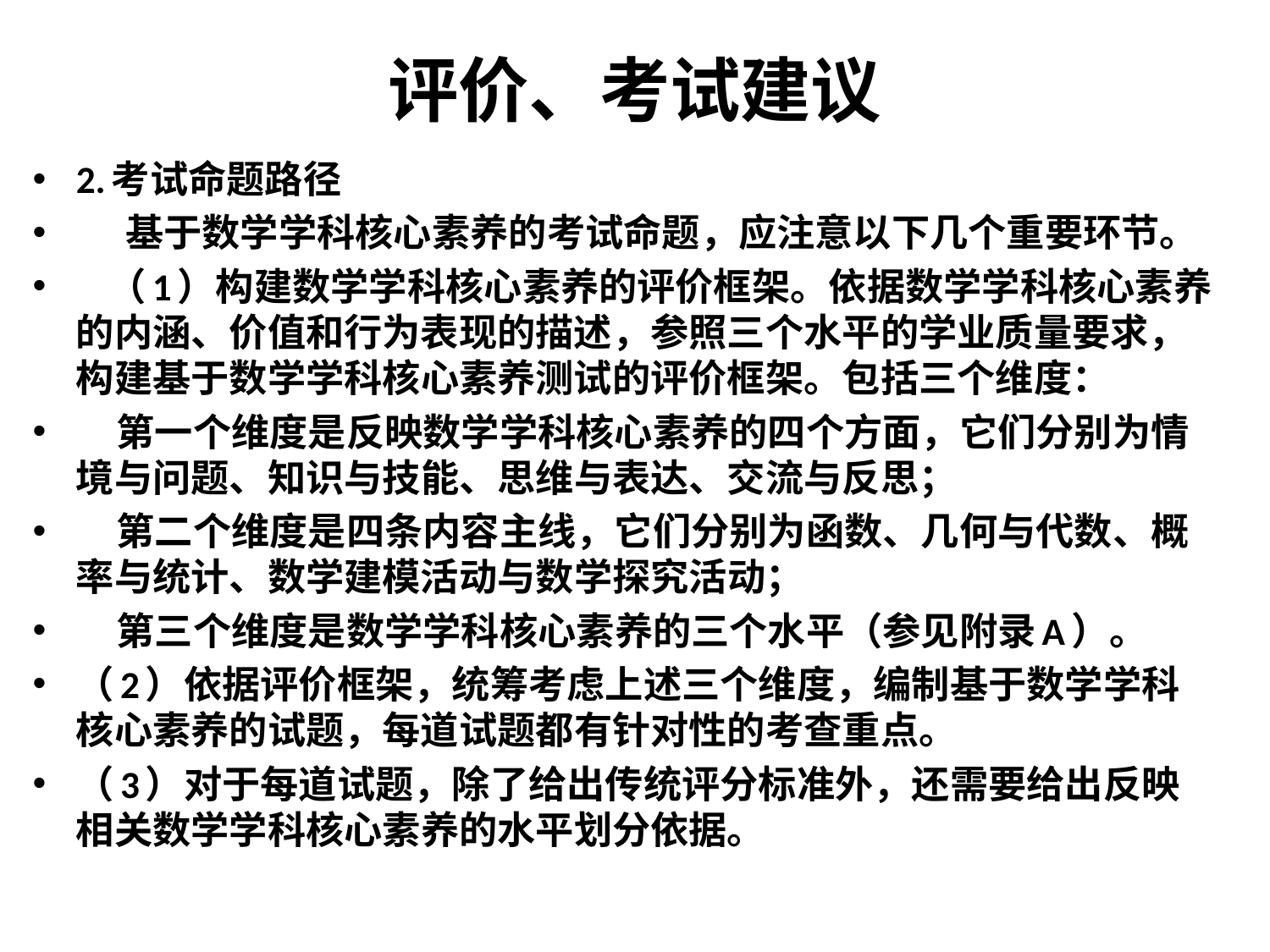

# 评价、考试建议
2.考试命题路径
     基于数学学科核心素养的考试命题，应注意以下几个重要环节。
   （1）构建数学学科核心素养的评价框架。依据数学学科核心素养的内涵、价值和行为表现的描述，参照三个水平的学业质量要求，构建基于数学学科核心素养测试的评价框架。包括三个维度：
    第一个维度是反映数学学科核心素养的四个方面，它们分别为情境与问题、知识与技能、思维与表达、交流与反思；
    第二个维度是四条内容主线，它们分别为函数、几何与代数、概率与统计、数学建模活动与数学探究活动；
    第三个维度是数学学科核心素养的三个水平（参见附录A）。
（2）依据评价框架，统筹考虑上述三个维度，编制基于数学学科核心素养的试题，每道试题都有针对性的考查重点。
（3）对于每道试题，除了给出传统评分标准外，还需要给出反映相关数学学科核心素养的水平划分依据。